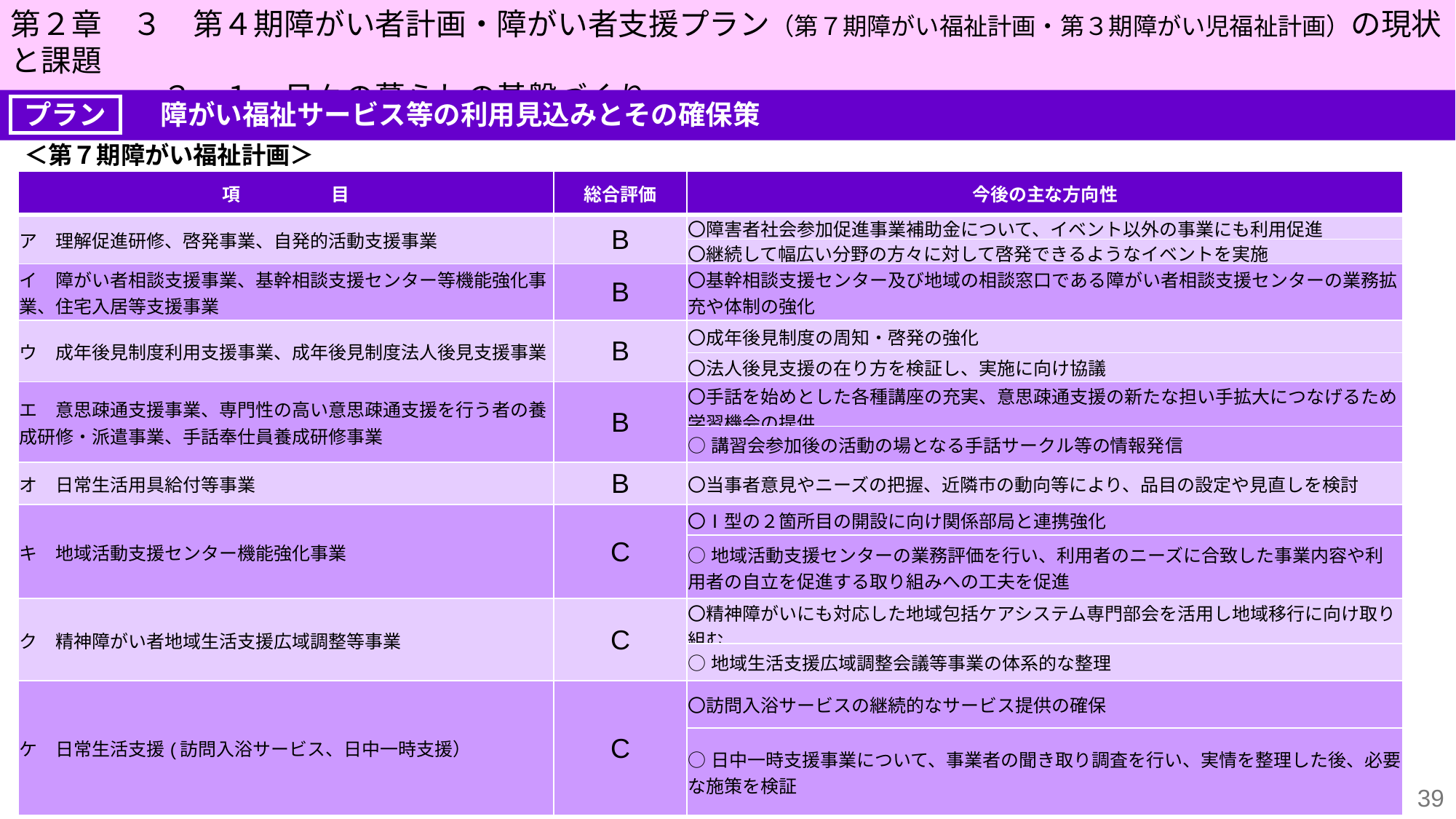

第２章　３　第４期障がい者計画・障がい者支援プラン（第７期障がい福祉計画・第３期障がい児福祉計画）の現状と課題
　　　　　３－１　日々の暮らしの基盤づくり

プラン　　障がい福祉サービス等の利用見込みとその確保策

＜第７期障がい福祉計画＞
| 項　　　　　目 | 総合評価 | 今後の主な方向性 |
| --- | --- | --- |
| ア　理解促進研修、啓発事業、自発的活動支援事業 | B | 〇障害者社会参加促進事業補助金について、イベント以外の事業にも利用促進 |
|  |  | 〇継続して幅広い分野の方々に対して啓発できるようなイベントを実施 |
| イ　障がい者相談支援事業、基幹相談支援センター等機能強化事業、住宅入居等支援事業 | B | 〇基幹相談支援センター及び地域の相談窓口である障がい者相談支援センターの業務拡充や体制の強化 |
| ウ　成年後見制度利用支援事業、成年後見制度法人後見支援事業 | B | 〇成年後見制度の周知・啓発の強化 |
|  |  | 〇法人後見支援の在り方を検証し、実施に向け協議 |
| エ　意思疎通支援事業、専門性の高い意思疎通支援を行う者の養成研修・派遣事業、手話奉仕員養成研修事業 | B | 〇手話を始めとした各種講座の充実、意思疎通支援の新たな担い手拡大につなげるため学習機会の提供 |
|  |  | ○講習会参加後の活動の場となる手話サークル等の情報発信 |
| オ　日常生活用具給付等事業 | B | 〇当事者意見やニーズの把握、近隣市の動向等により、品目の設定や見直しを検討 |
| キ　地域活動支援センター機能強化事業 | C | 〇Ⅰ型の２箇所目の開設に向け関係部局と連携強化 |
|  |  | ○地域活動支援センターの業務評価を行い、利用者のニーズに合致した事業内容や利用者の自立を促進する取り組みへの工夫を促進 |
| ク　精神障がい者地域生活支援広域調整等事業 | C | 〇精神障がいにも対応した地域包括ケアシステム専門部会を活用し地域移行に向け取り組む |
|  |  | ○地域生活支援広域調整会議等事業の体系的な整理 |
| ケ　日常生活支援(訪問入浴サービス、日中一時支援） | C | 〇訪問入浴サービスの継続的なサービス提供の確保 |
|  |  | ○日中一時支援事業について、事業者の聞き取り調査を行い、実情を整理した後、必要な施策を検証 |
39